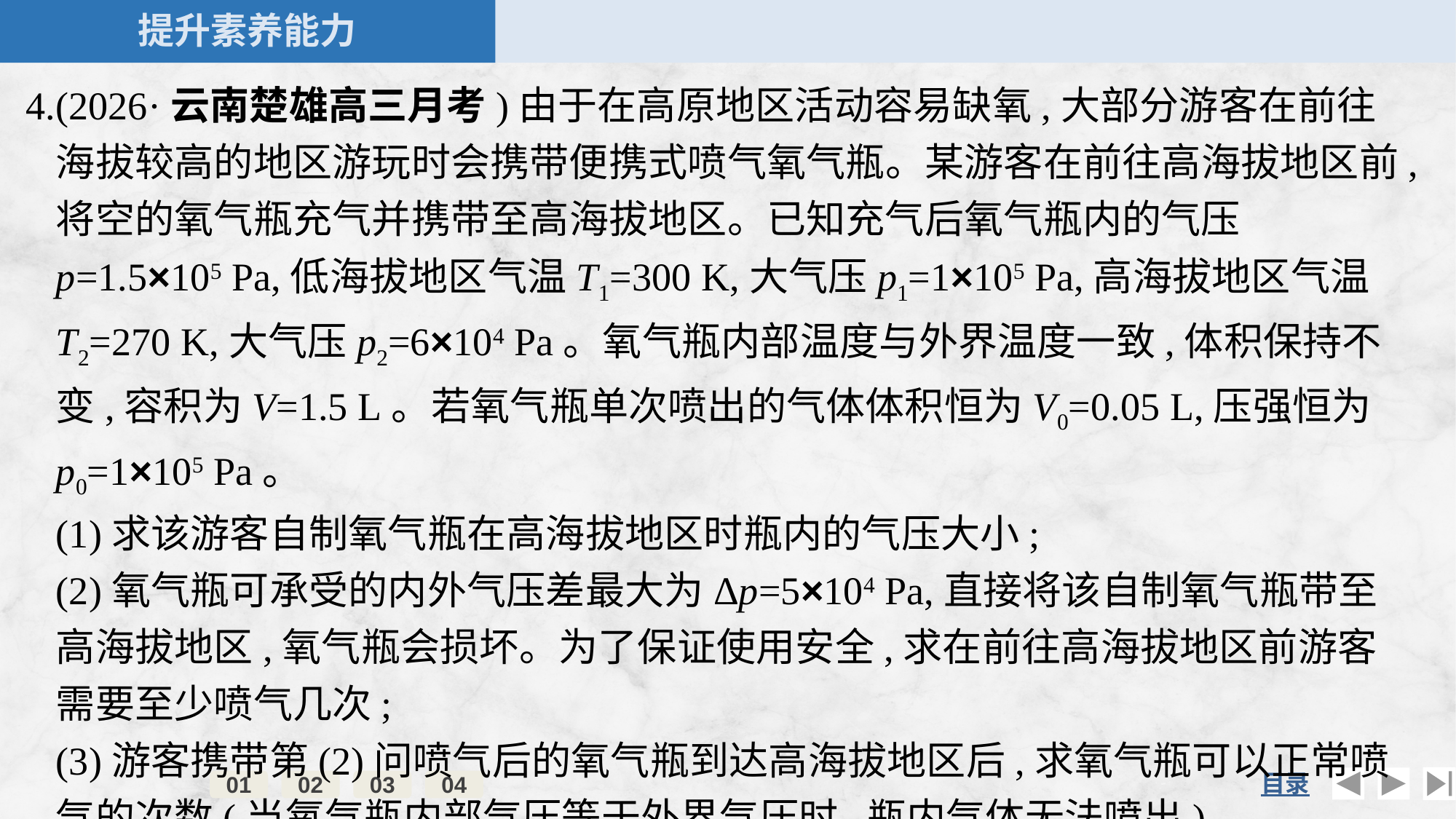

4.(2026·云南楚雄高三月考)由于在高原地区活动容易缺氧,大部分游客在前往海拔较高的地区游玩时会携带便携式喷气氧气瓶。某游客在前往高海拔地区前,将空的氧气瓶充气并携带至高海拔地区。已知充气后氧气瓶内的气压p=1.5×105 Pa,低海拔地区气温T1=300 K,大气压p1=1×105 Pa,高海拔地区气温T2=270 K,大气压p2=6×104 Pa。氧气瓶内部温度与外界温度一致,体积保持不变,容积为V=1.5 L。若氧气瓶单次喷出的气体体积恒为V0=0.05 L,压强恒为p0=1×105 Pa。
	(1)求该游客自制氧气瓶在高海拔地区时瓶内的气压大小;
	(2)氧气瓶可承受的内外气压差最大为Δp=5×104 Pa,直接将该自制氧气瓶带至高海拔地区,氧气瓶会损坏。为了保证使用安全,求在前往高海拔地区前游客需要至少喷气几次;
	(3)游客携带第(2)问喷气后的氧气瓶到达高海拔地区后,求氧气瓶可以正常喷气的次数(当氧气瓶内部气压等于外界气压时,瓶内气体无法喷出)。